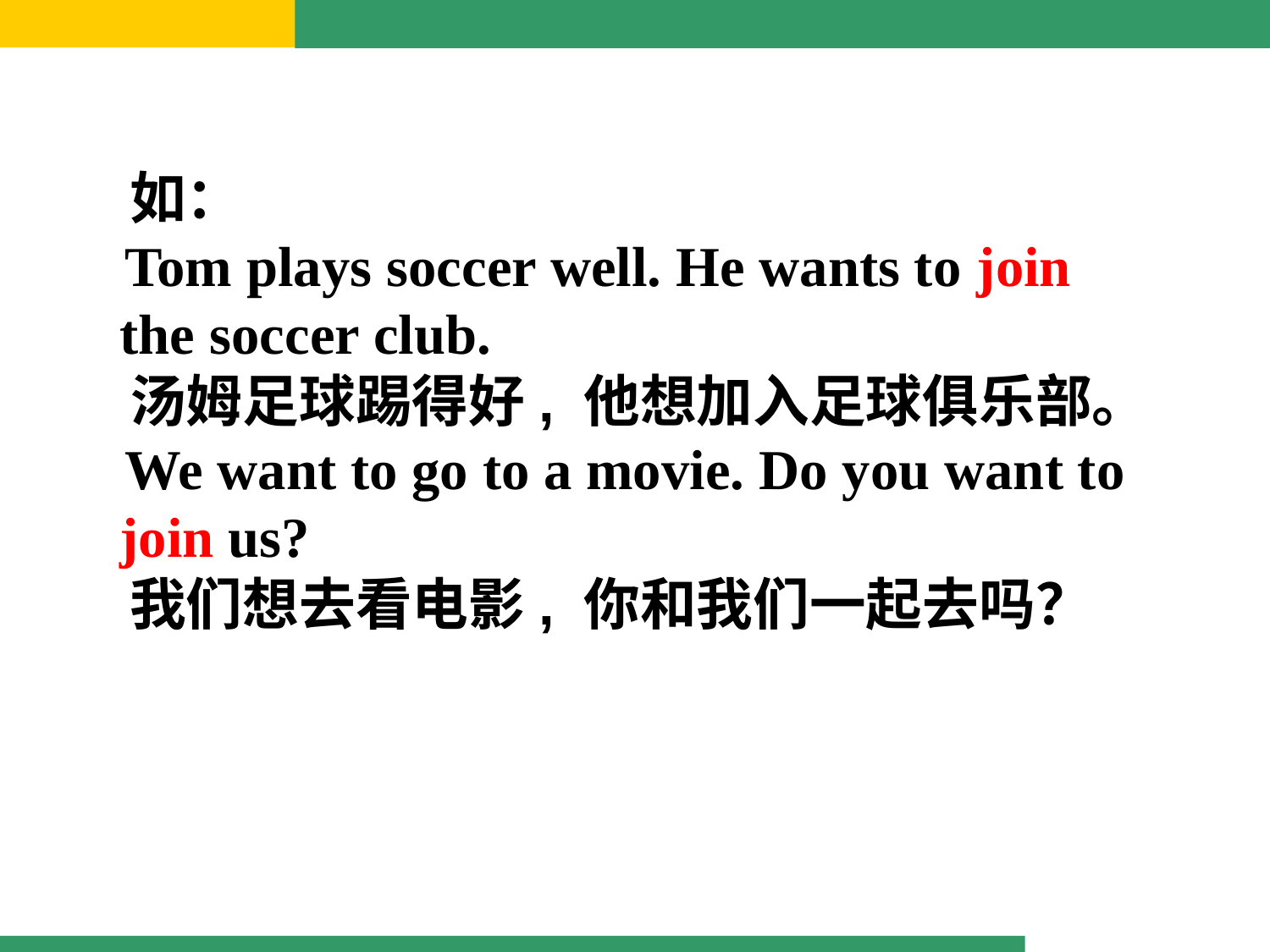

如：
   Tom plays soccer well. He wants to join
   the soccer club.
   汤姆足球踢得好, 他想加入足球俱乐部。
   We want to go to a movie. Do you want to
   join us?
   我们想去看电影, 你和我们一起去吗？